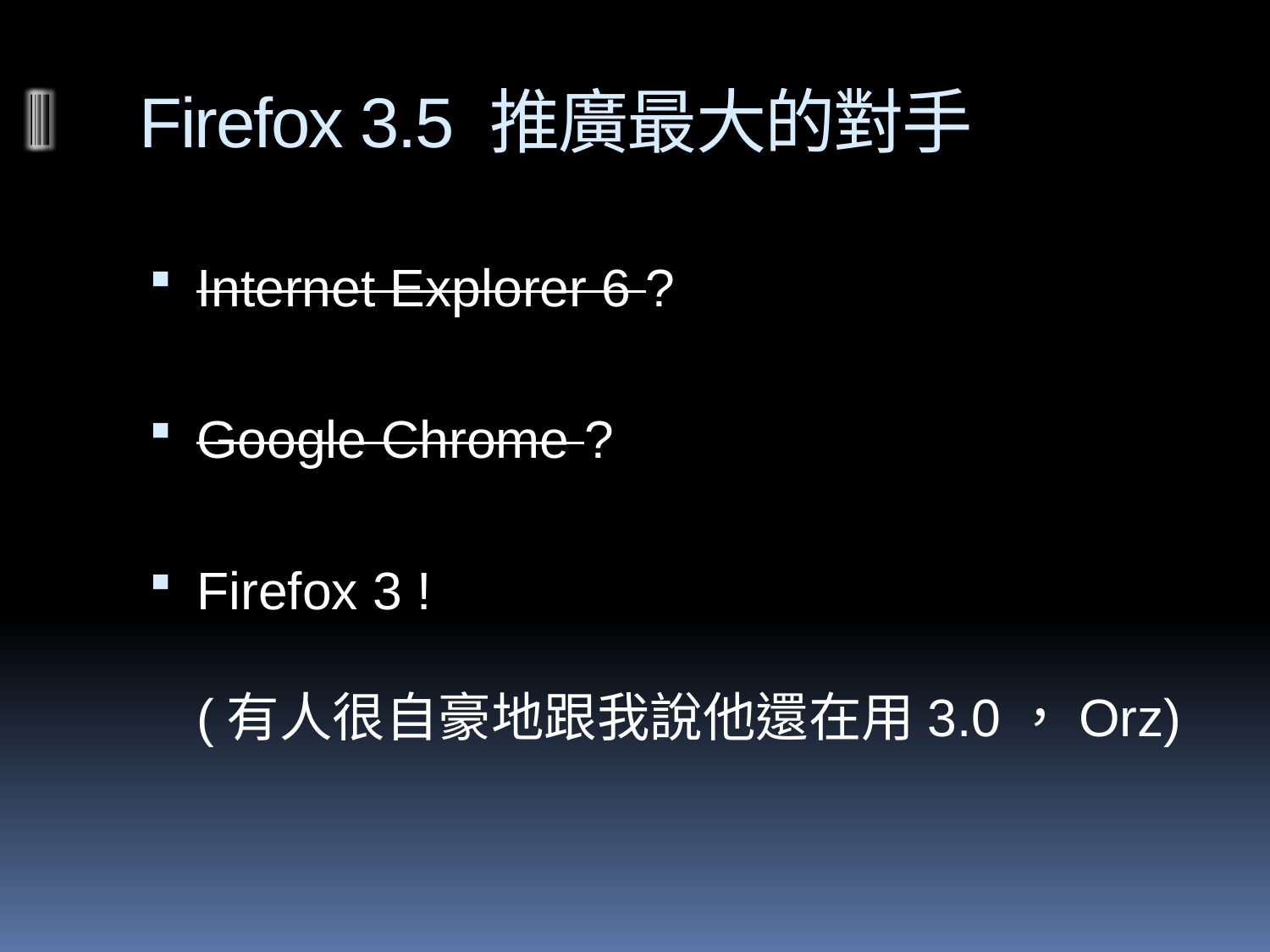

# Firefox 3.5 推廣最大的對手
Internet Explorer 6 ?

Google Chrome ?

Firefox 3 !
(有人很自豪地跟我說他還在用3.0，Orz)